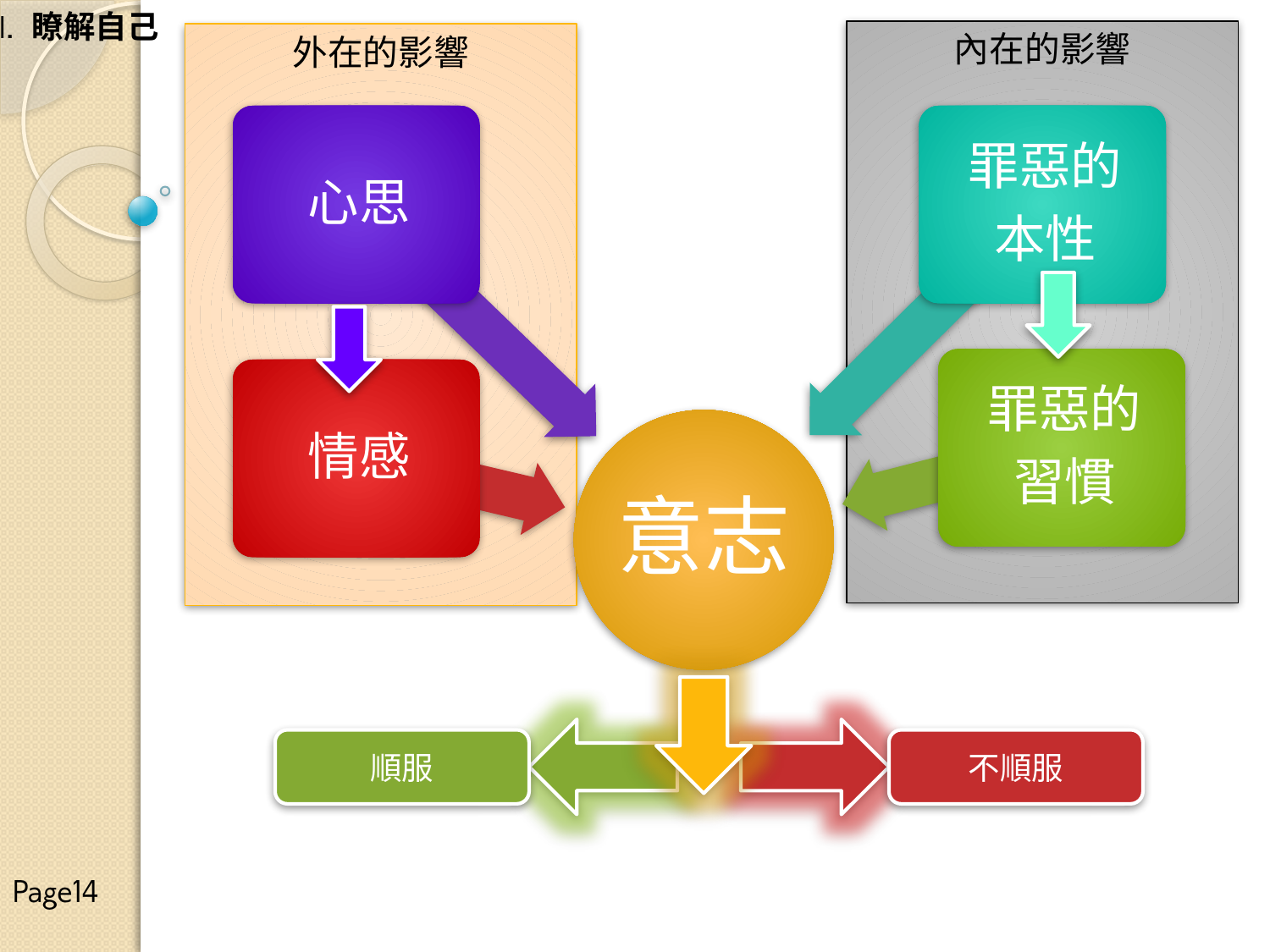

I. 瞭解自己
內在的影響
外在的影響
意志
情感
心思
罪惡的
本性
罪惡的
習慣

順服
不順服
Page14